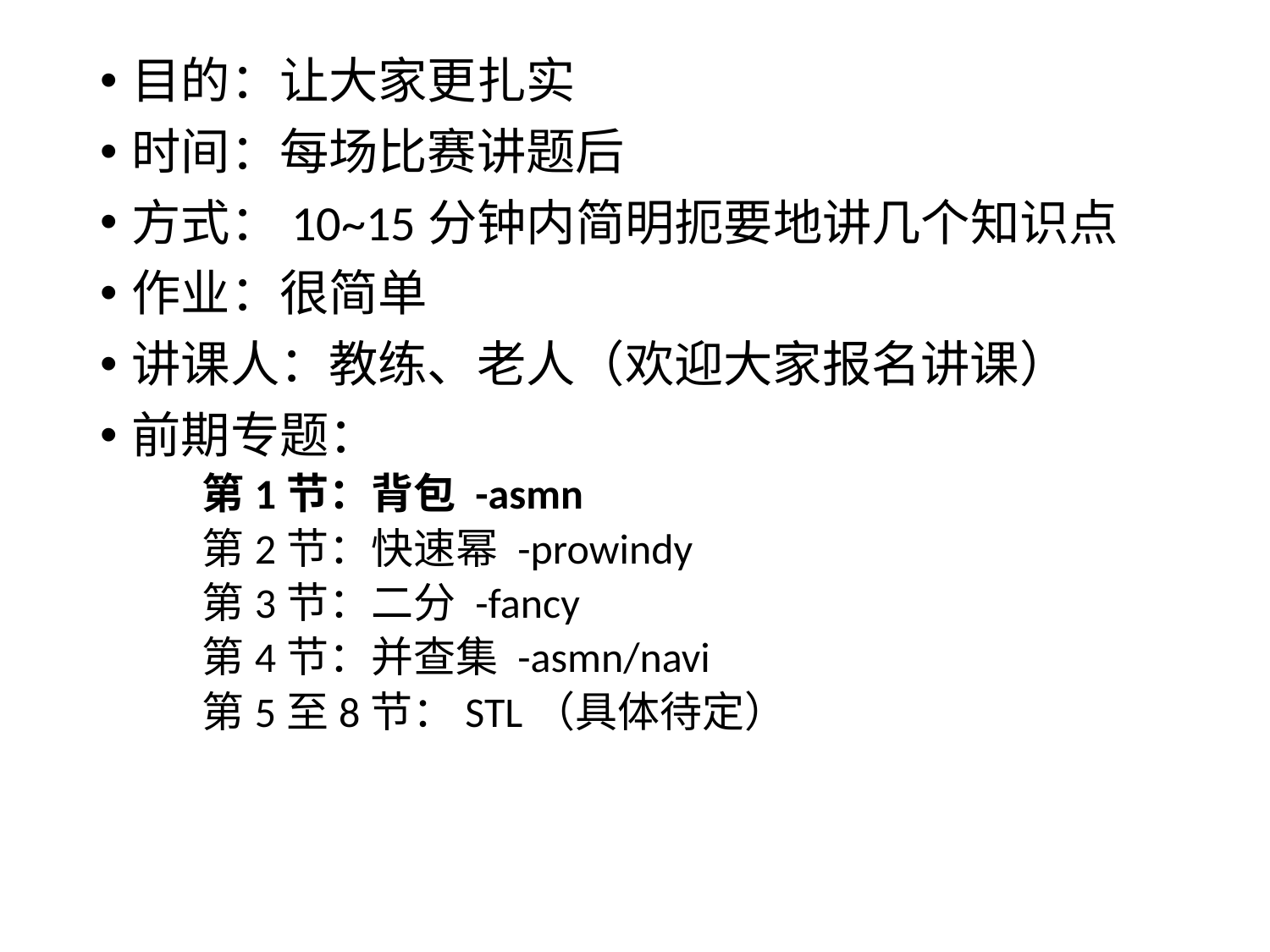

目的：让大家更扎实
时间：每场比赛讲题后
方式：10~15分钟内简明扼要地讲几个知识点
作业：很简单
讲课人：教练、老人（欢迎大家报名讲课）
前期专题：
   第1节：背包 -asmn
   第2节：快速幂 -prowindy
   第3节：二分 -fancy
   第4节：并查集 -asmn/navi
   第5至8节：STL（具体待定）